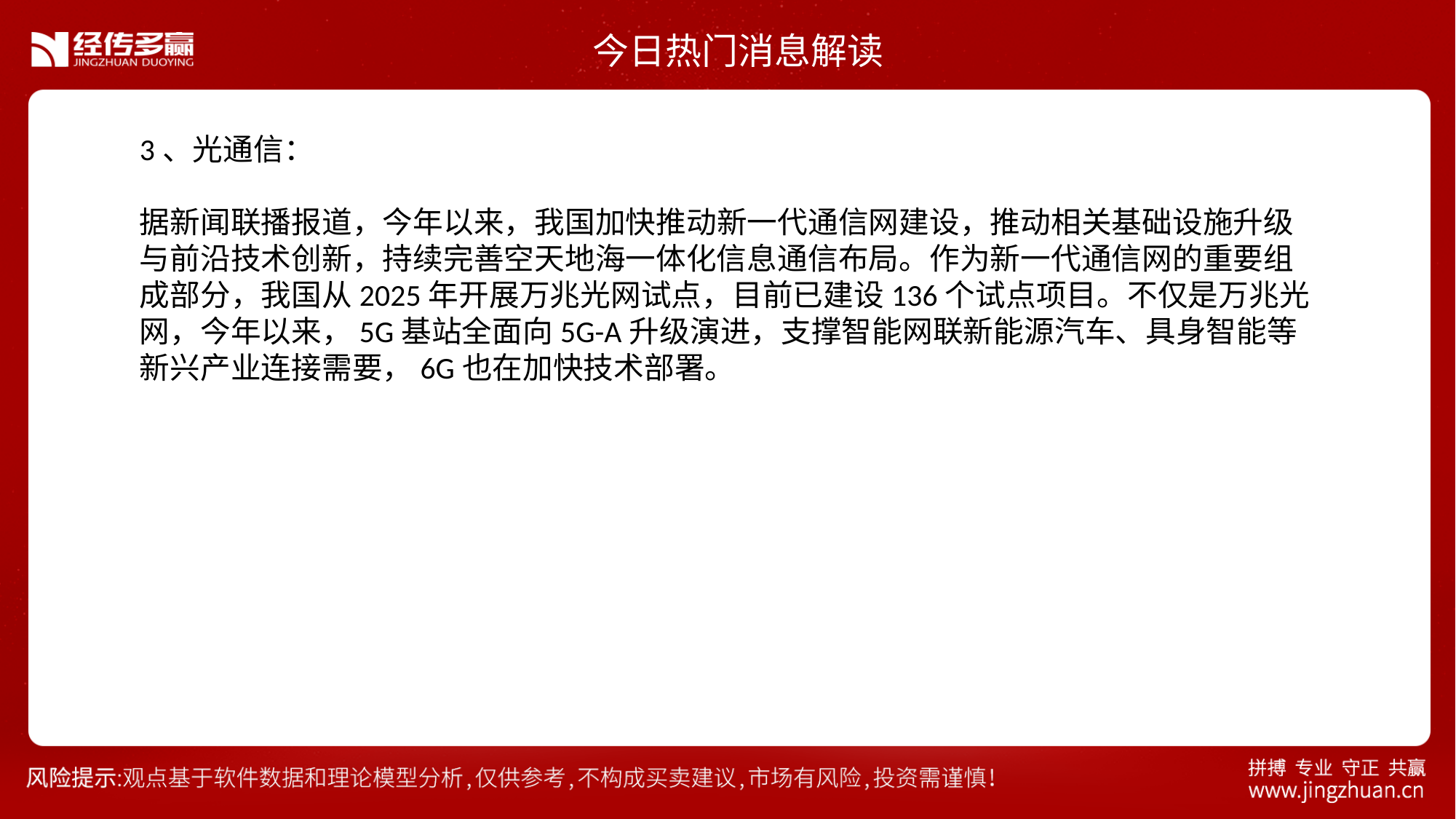

今日热门消息解读
3、光通信：

据新闻联播报道，今年以来，我国加快推动新一代通信网建设，推动相关基础设施升级与前沿技术创新，持续完善空天地海一体化信息通信布局。作为新一代通信网的重要组成部分，我国从2025年开展万兆光网试点，目前已建设136个试点项目。不仅是万兆光网，今年以来，5G基站全面向5G-A升级演进，支撑智能网联新能源汽车、具身智能等新兴产业连接需要，6G也在加快技术部署。